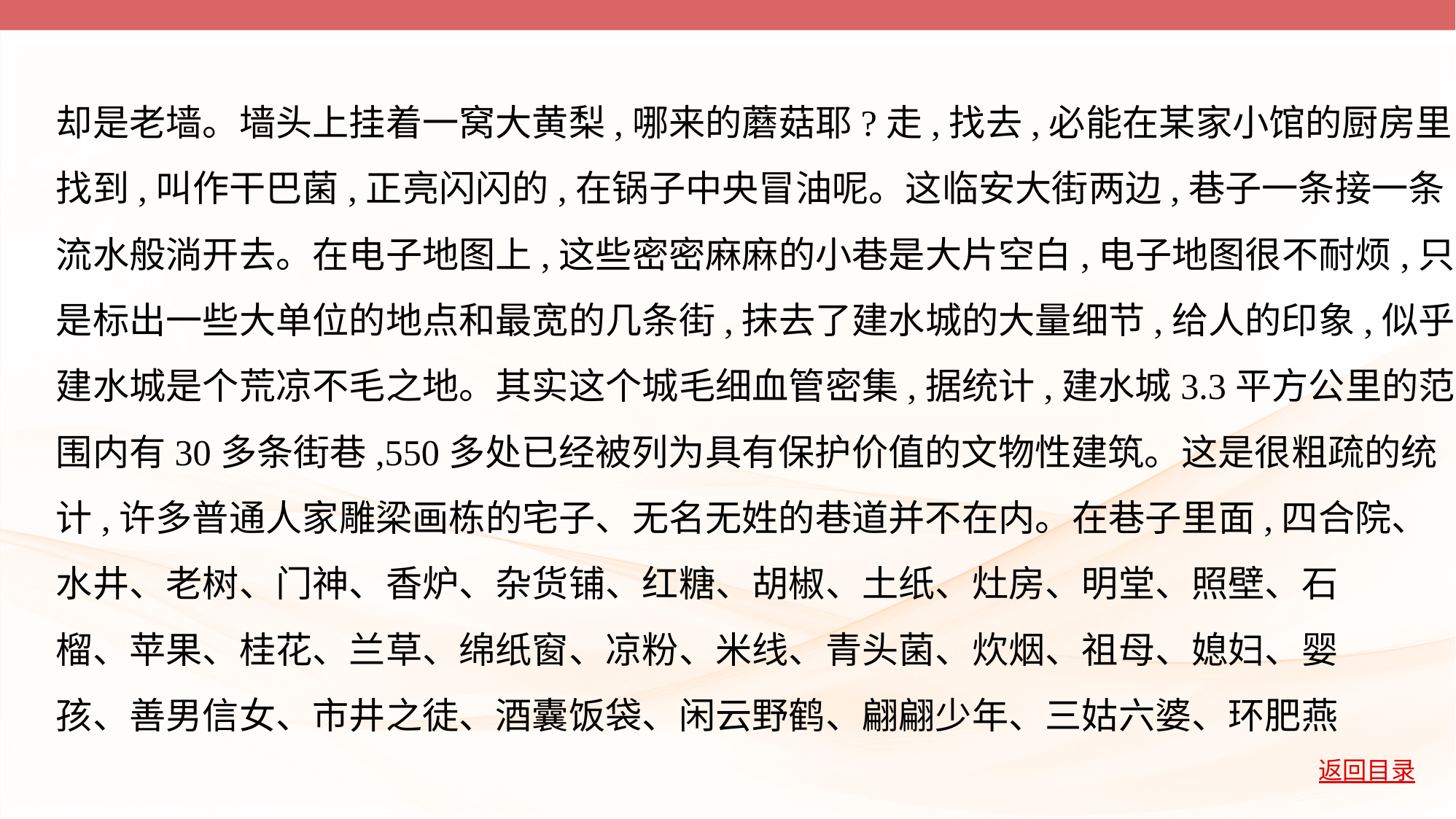

却是老墙。墙头上挂着一窝大黄梨,哪来的蘑菇耶?走,找去,必能在某家小馆的厨房里
找到,叫作干巴菌,正亮闪闪的,在锅子中央冒油呢。这临安大街两边,巷子一条接一条
流水般淌开去。在电子地图上,这些密密麻麻的小巷是大片空白,电子地图很不耐烦,只
是标出一些大单位的地点和最宽的几条街,抹去了建水城的大量细节,给人的印象,似乎
建水城是个荒凉不毛之地。其实这个城毛细血管密集,据统计,建水城3.3平方公里的范
围内有30多条街巷,550多处已经被列为具有保护价值的文物性建筑。这是很粗疏的统
计,许多普通人家雕梁画栋的宅子、无名无姓的巷道并不在内。在巷子里面,四合院、
水井、老树、门神、香炉、杂货铺、红糖、胡椒、土纸、灶房、明堂、照壁、石
榴、苹果、桂花、兰草、绵纸窗、凉粉、米线、青头菌、炊烟、祖母、媳妇、婴
孩、善男信女、市井之徒、酒囊饭袋、闲云野鹤、翩翩少年、三姑六婆、环肥燕